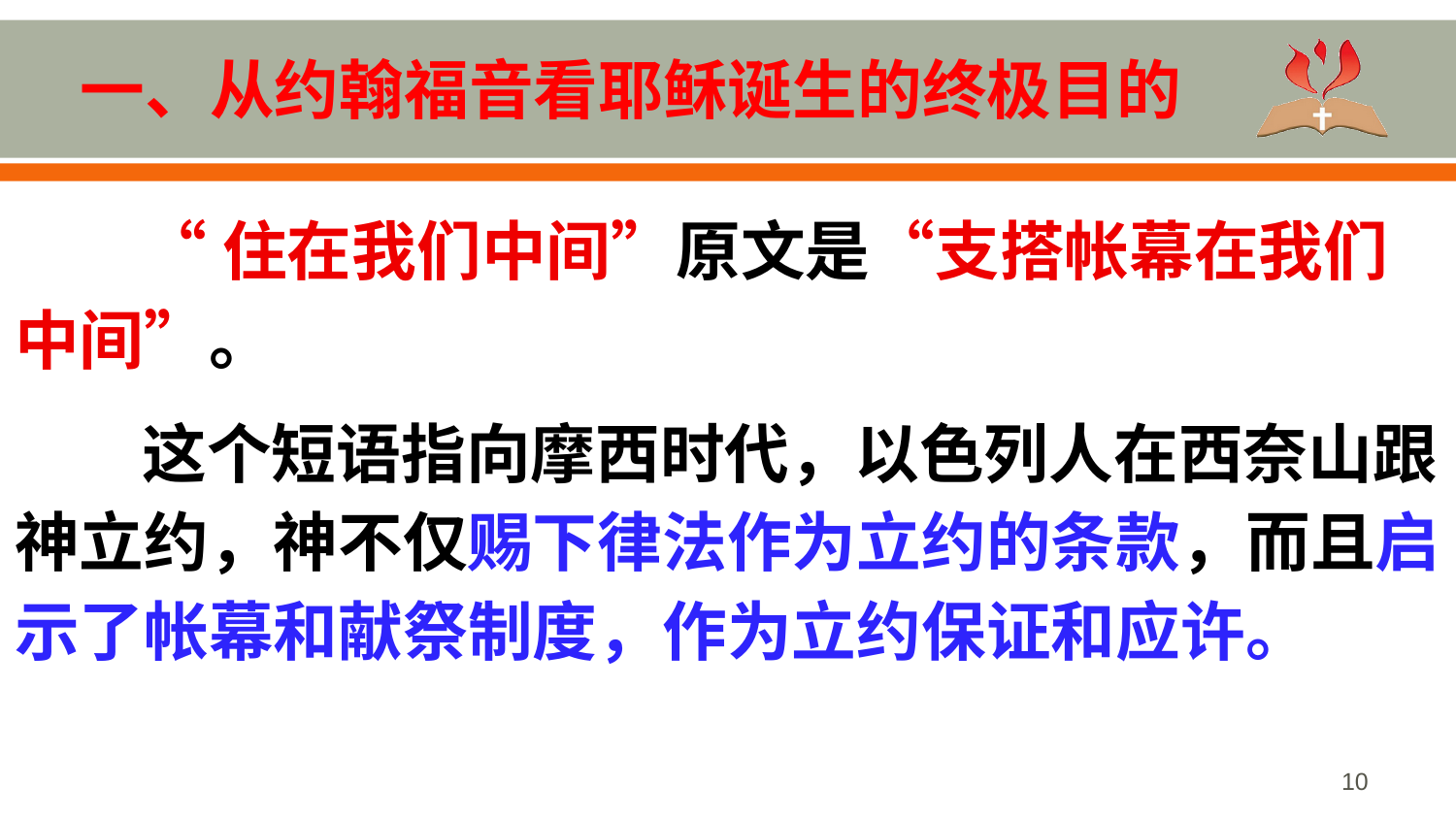

# 一、从约翰福音看耶稣诞生的终极目的
“住在我们中间”原文是“支搭帐幕在我们中间”。
这个短语指向摩西时代，以色列人在西奈山跟神立约，神不仅赐下律法作为立约的条款，而且启示了帐幕和献祭制度，作为立约保证和应许。

10